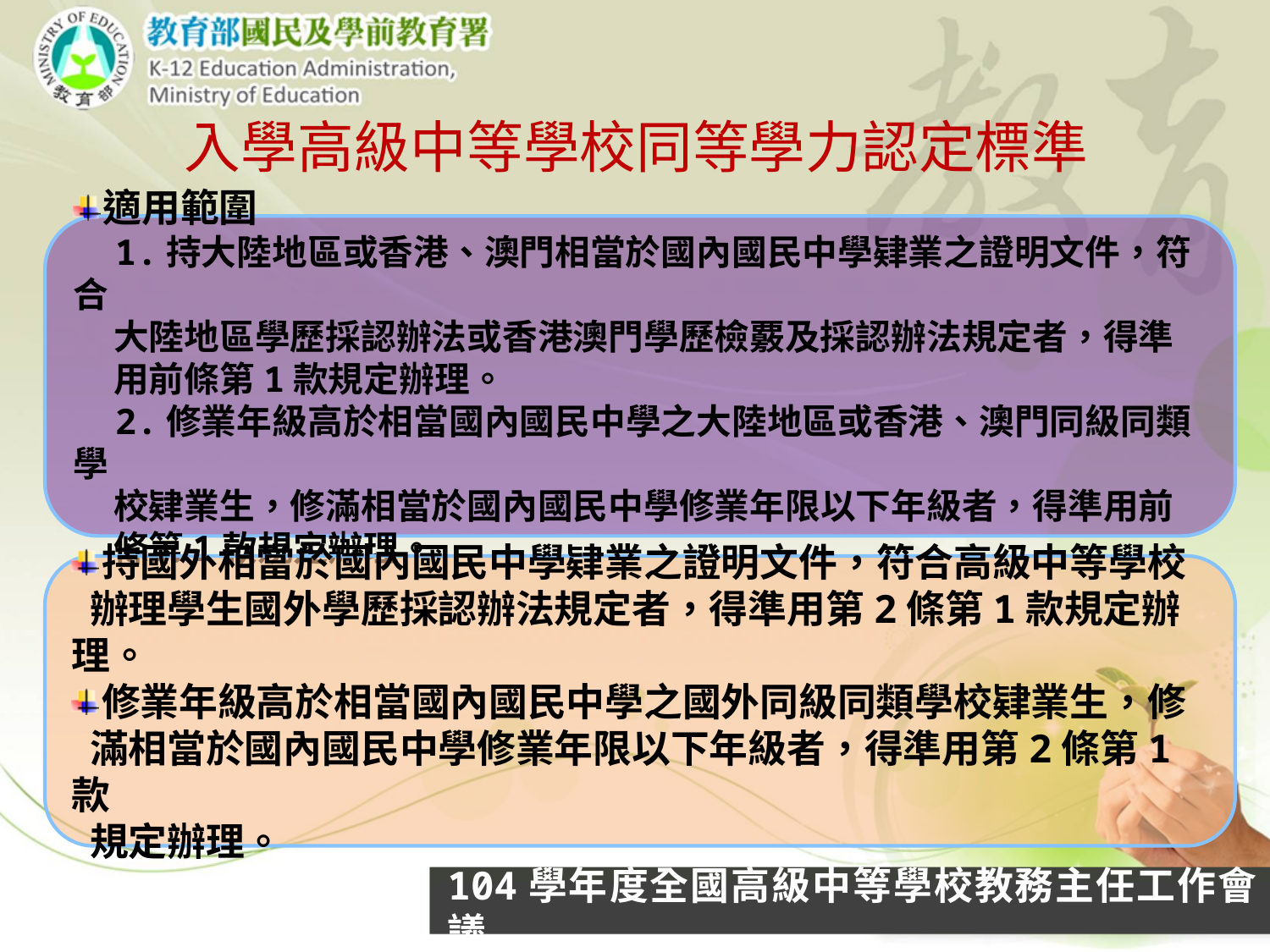

# 入學高級中等學校同等學力認定標準
適用範圍
  1.持大陸地區或香港、澳門相當於國內國民中學肄業之證明文件，符合
    大陸地區學歷採認辦法或香港澳門學歷檢覈及採認辦法規定者，得準
    用前條第1款規定辦理。
  2.修業年級高於相當國內國民中學之大陸地區或香港、澳門同級同類學
    校肄業生，修滿相當於國內國民中學修業年限以下年級者，得準用前
    條第1款規定辦理。
持國外相當於國內國民中學肄業之證明文件，符合高級中等學校
 辦理學生國外學歷採認辦法規定者，得準用第2條第1款規定辦理。
修業年級高於相當國內國民中學之國外同級同類學校肄業生，修
 滿相當於國內國民中學修業年限以下年級者，得準用第2條第1款
 規定辦理。
104學年度全國高級中等學校教務主任工作會議
47
47